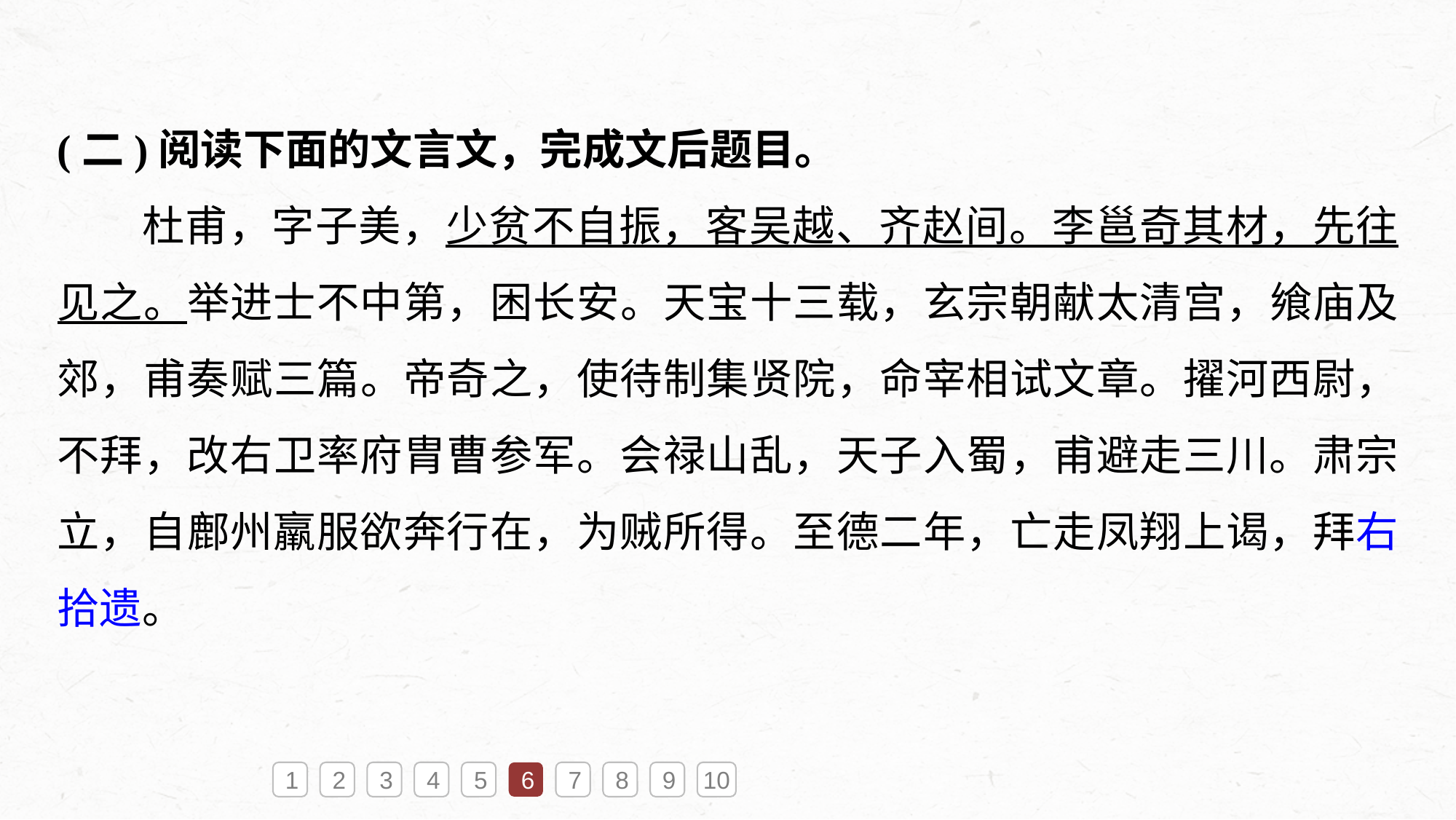

(二)阅读下面的文言文，完成文后题目。
杜甫，字子美，少贫不自振，客吴越、齐赵间。李邕奇其材，先往见之。举进士不中第，困长安。天宝十三载，玄宗朝献太清宫，飨庙及郊，甫奏赋三篇。帝奇之，使待制集贤院，命宰相试文章。擢河西尉，不拜，改右卫率府胄曹参军。会禄山乱，天子入蜀，甫避走三川。肃宗立，自鄜州羸服欲奔行在，为贼所得。至德二年，亡走凤翔上谒，拜右拾遗。
1
2
3
4
5
6
7
8
9
10